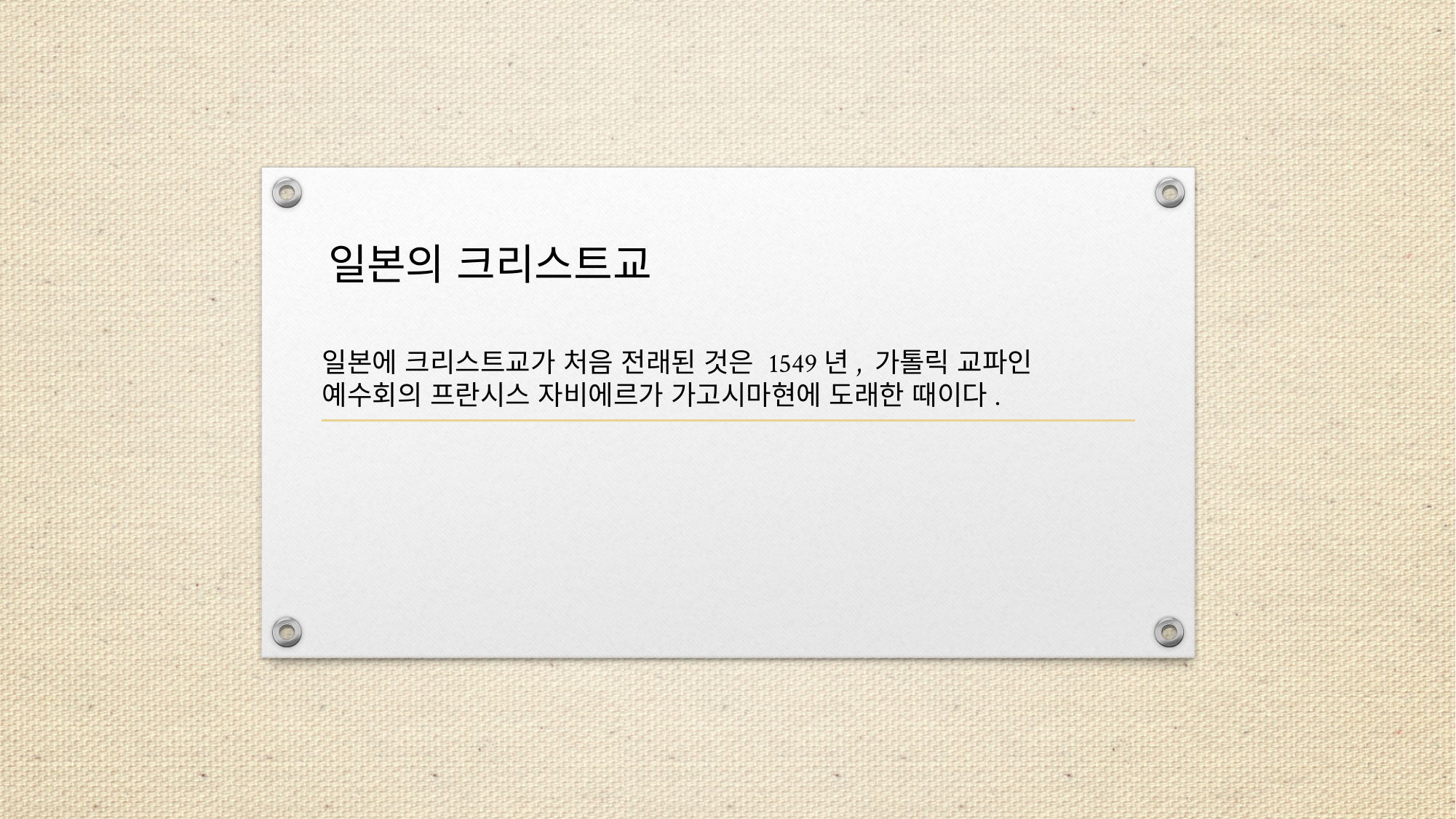

일본의 크리스트교
일본에 크리스트교가 처음 전래된 것은 1549년, 가톨릭 교파인 예수회의 프란시스 자비에르가 가고시마현에 도래한 때이다.